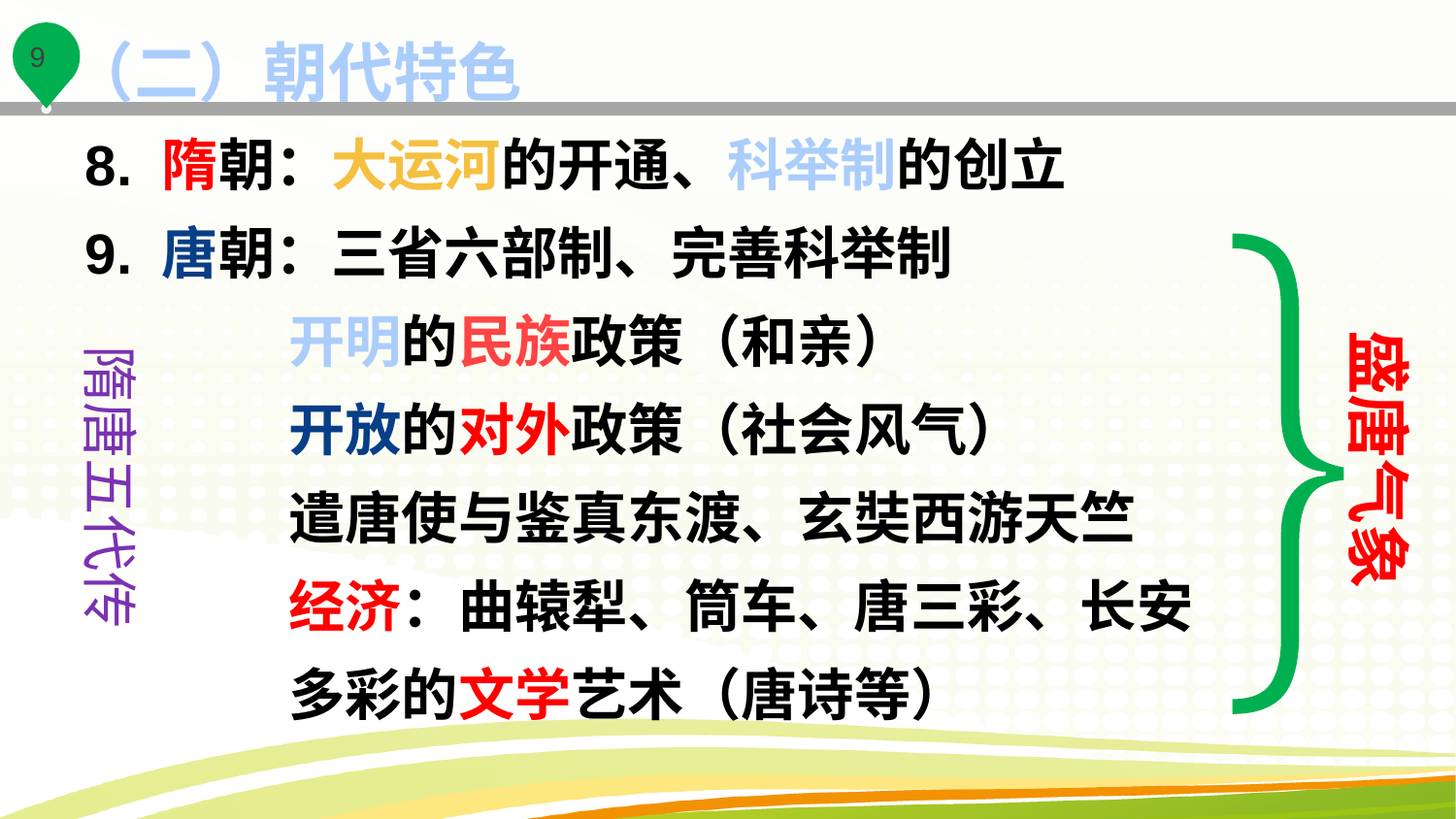

（二）朝代特色
 8. 隋朝：大运河的开通、科举制的创立
 9. 唐朝：三省六部制、完善科举制
                开明的民族政策（和亲）
                开放的对外政策（社会风气）
                遣唐使与鉴真东渡、玄奘西游天竺
                经济：曲辕犁、筒车、唐三彩、长安
                多彩的文学艺术（唐诗等）

盛唐气象
隋唐五代传